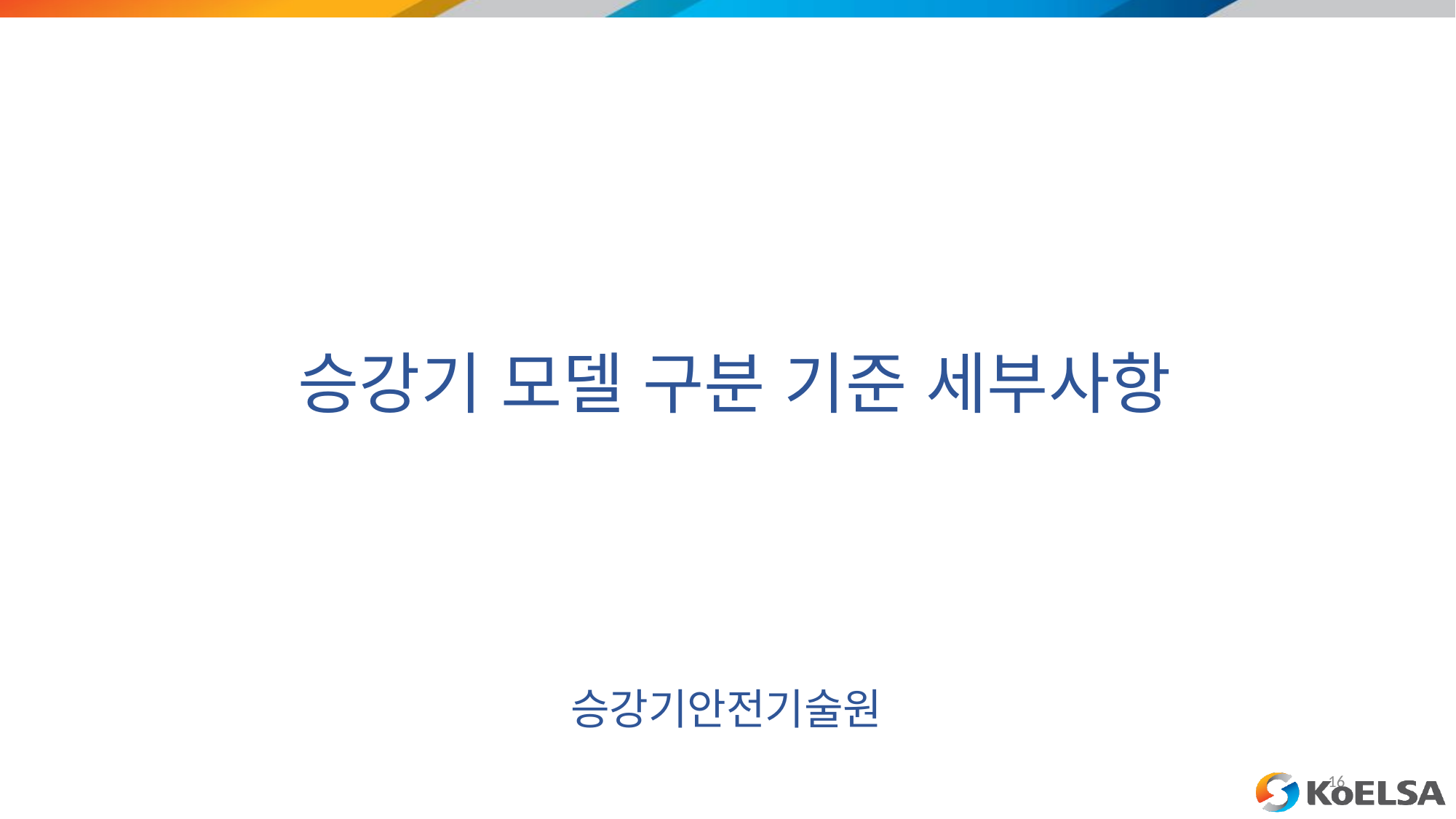

승강기 모델 구분 기준 세부사항
승강기안전기술원
16